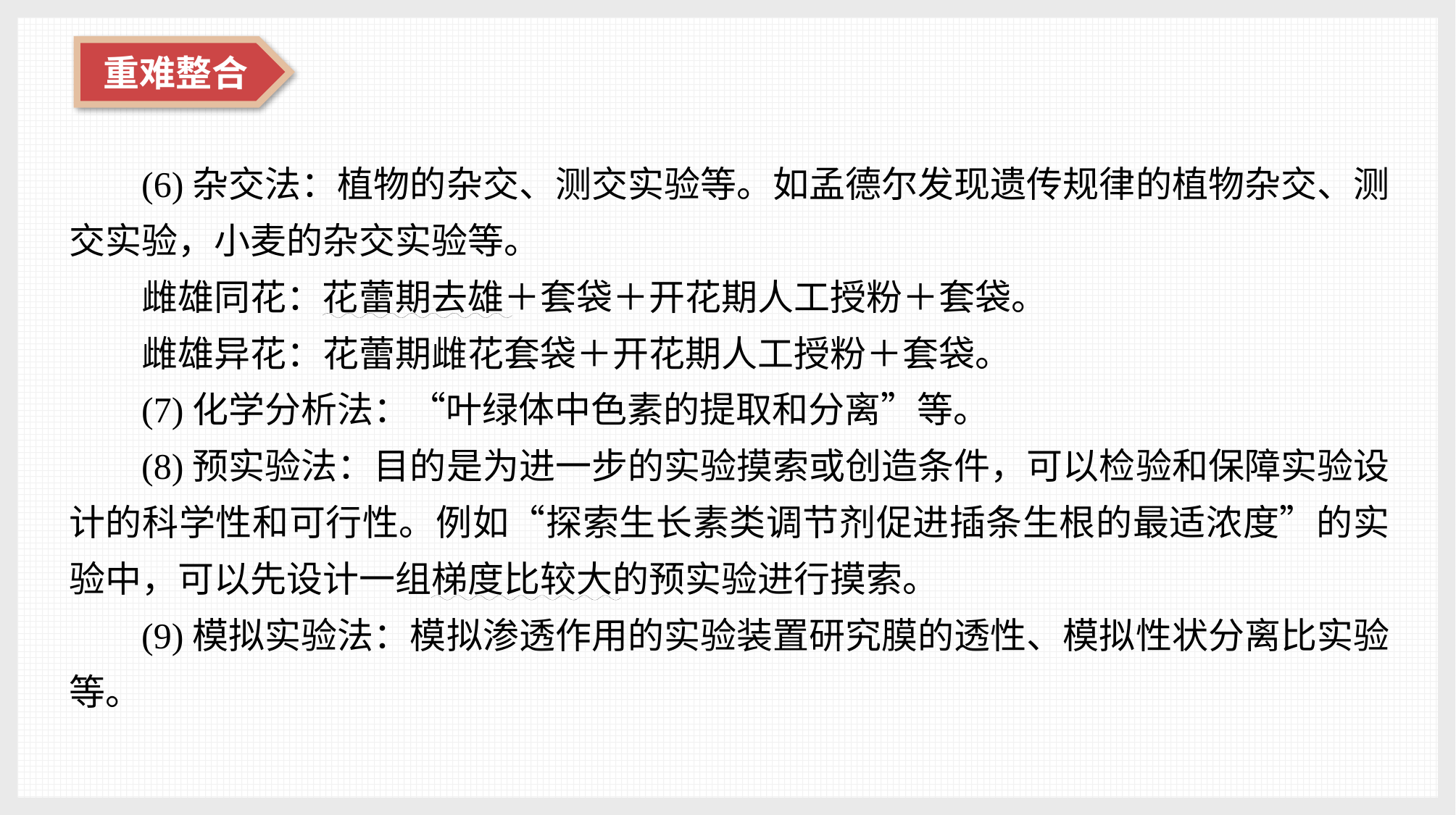

(6)杂交法：植物的杂交、测交实验等。如孟德尔发现遗传规律的植物杂交、测交实验，小麦的杂交实验等。
雌雄同花：花蕾期去雄＋套袋＋开花期人工授粉＋套袋。
雌雄异花：花蕾期雌花套袋＋开花期人工授粉＋套袋。
(7)化学分析法：“叶绿体中色素的提取和分离”等。
(8)预实验法：目的是为进一步的实验摸索或创造条件，可以检验和保障实验设计的科学性和可行性。例如“探索生长素类调节剂促进插条生根的最适浓度”的实验中，可以先设计一组梯度比较大的预实验进行摸索。
(9)模拟实验法：模拟渗透作用的实验装置研究膜的透性、模拟性状分离比实验等。